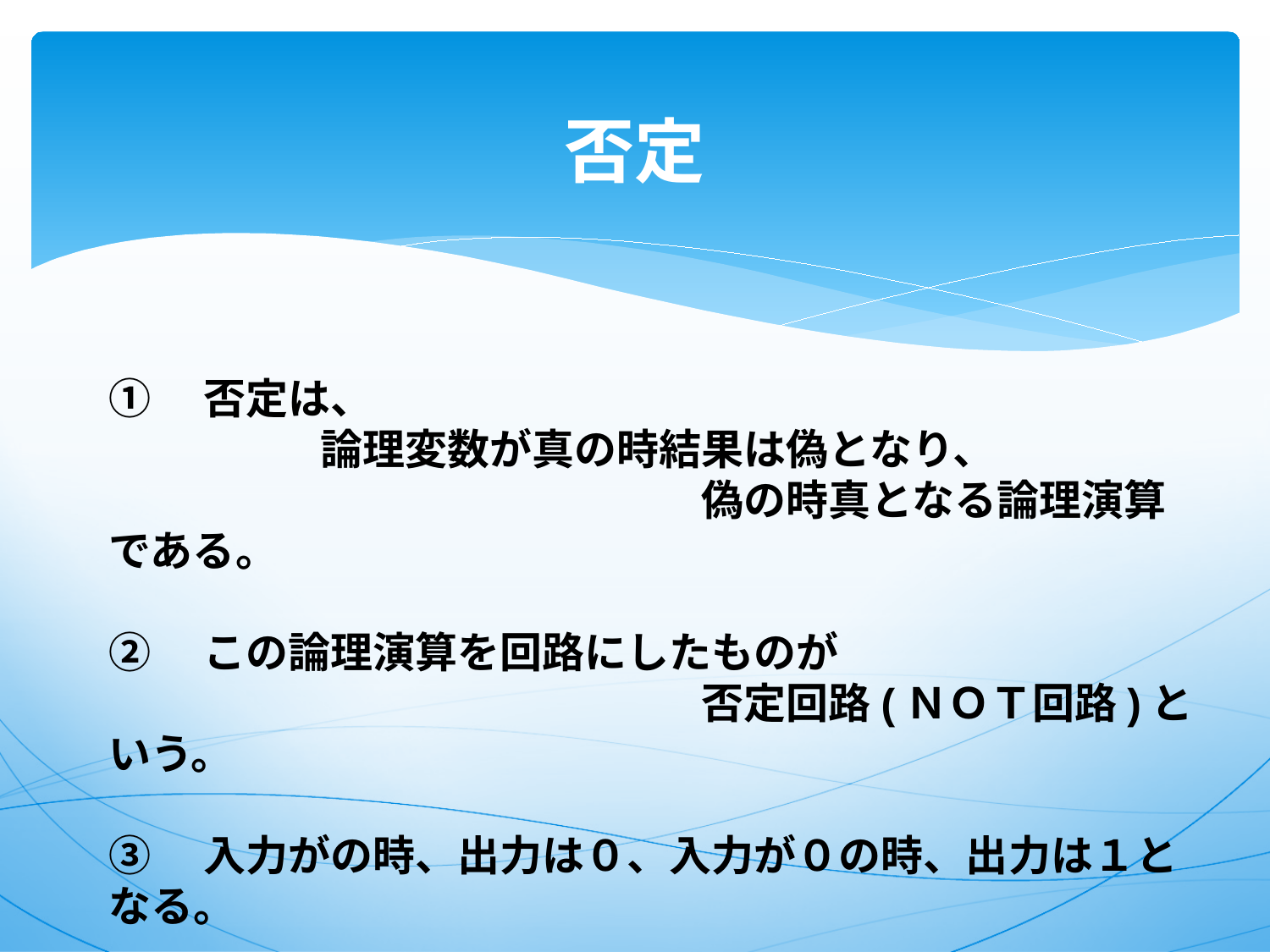

# 否定
①　否定は、
　　　　　論理変数が真の時結果は偽となり、
　　　　　　　　　　　　　　偽の時真となる論理演算である。

②　この論理演算を回路にしたものが
　　　　　　　　　　　　　　否定回路(ＮＯＴ回路)という。

③　入力がの時、出力は０、入力が０の時、出力は１となる。